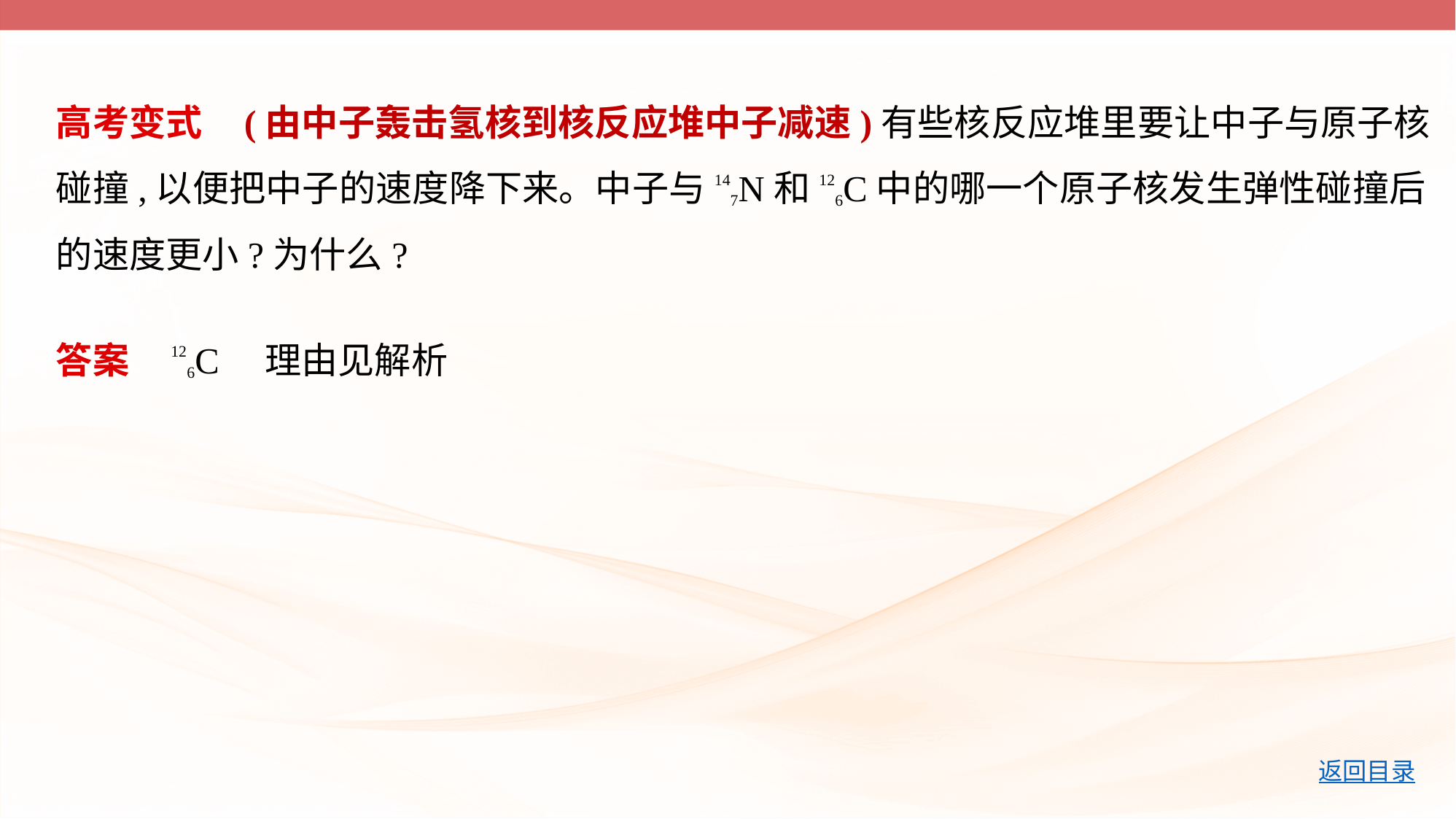

高考变式    (由中子轰击氢核到核反应堆中子减速)有些核反应堆里要让中子与原子核
碰撞,以便把中子的速度降下来。中子与147N和126C中的哪一个原子核发生弹性碰撞后
的速度更小?为什么?
答案    126C　理由见解析